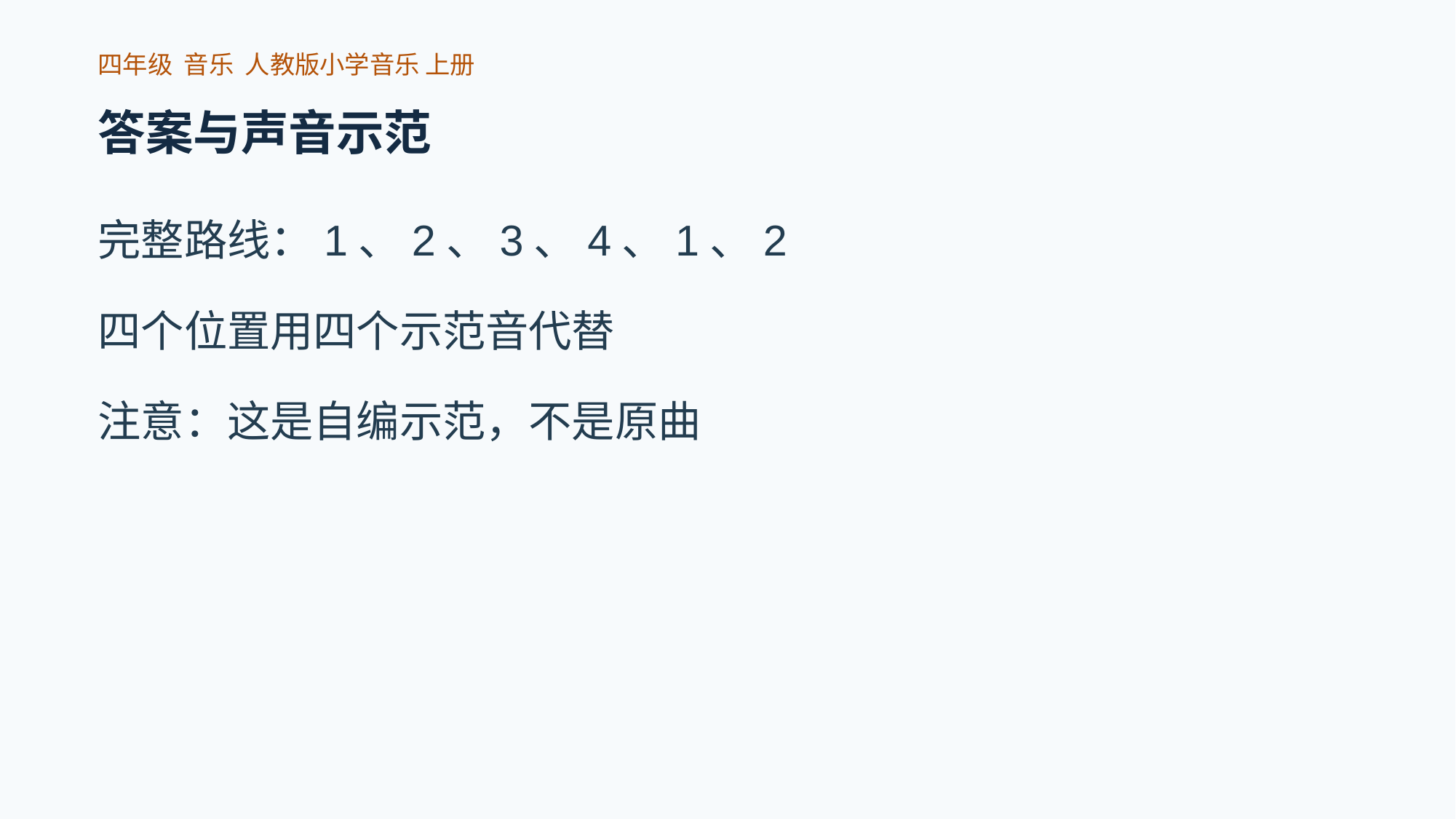

四年级  音乐  人教版小学音乐 上册
答案与声音示范
完整路线：1、2、3、4、1、2
四个位置用四个示范音代替
注意：这是自编示范，不是原曲